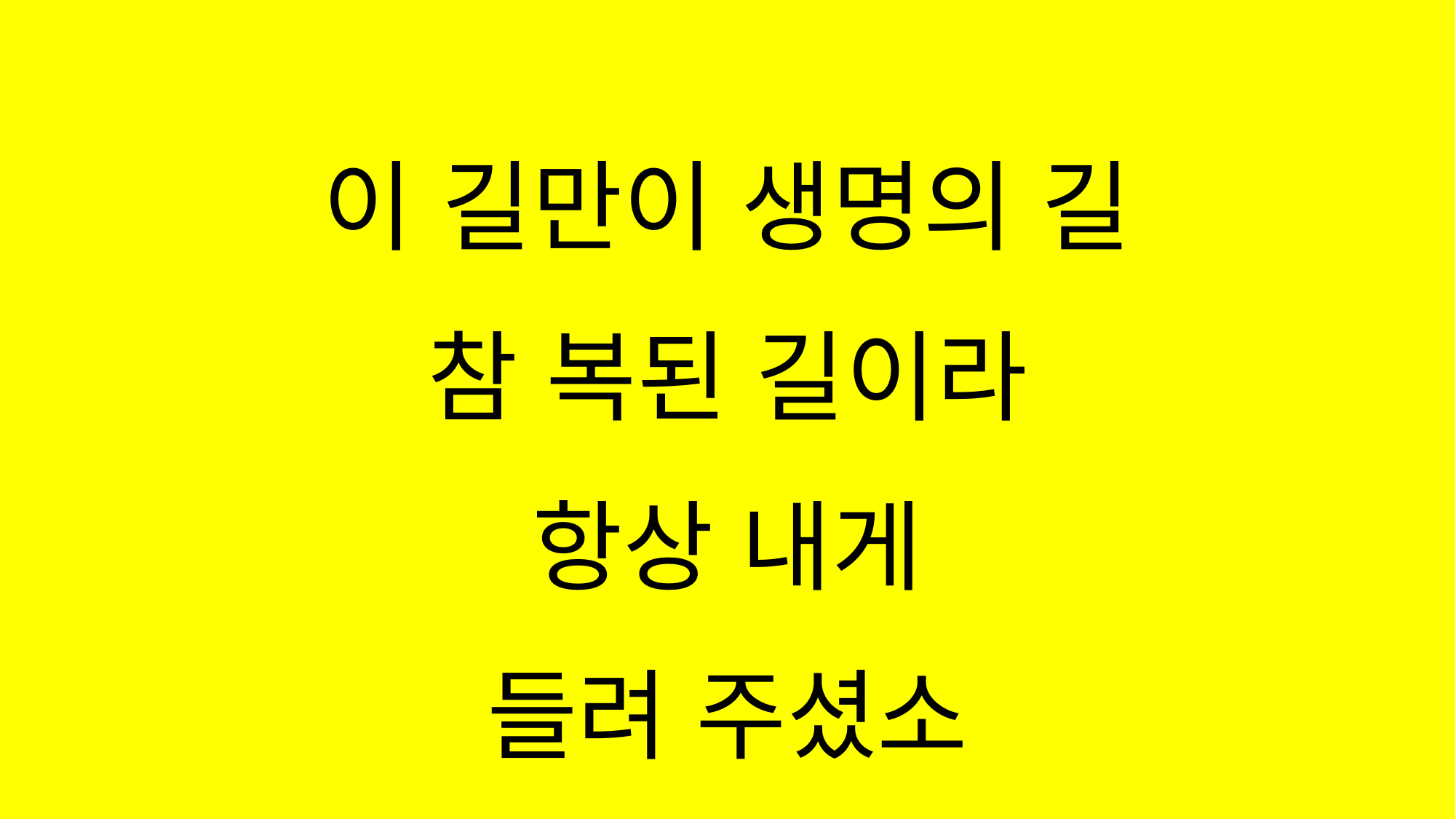

#
이 길만이 생명의 길

참 복된 길이라

항상 내게

들려 주셨소